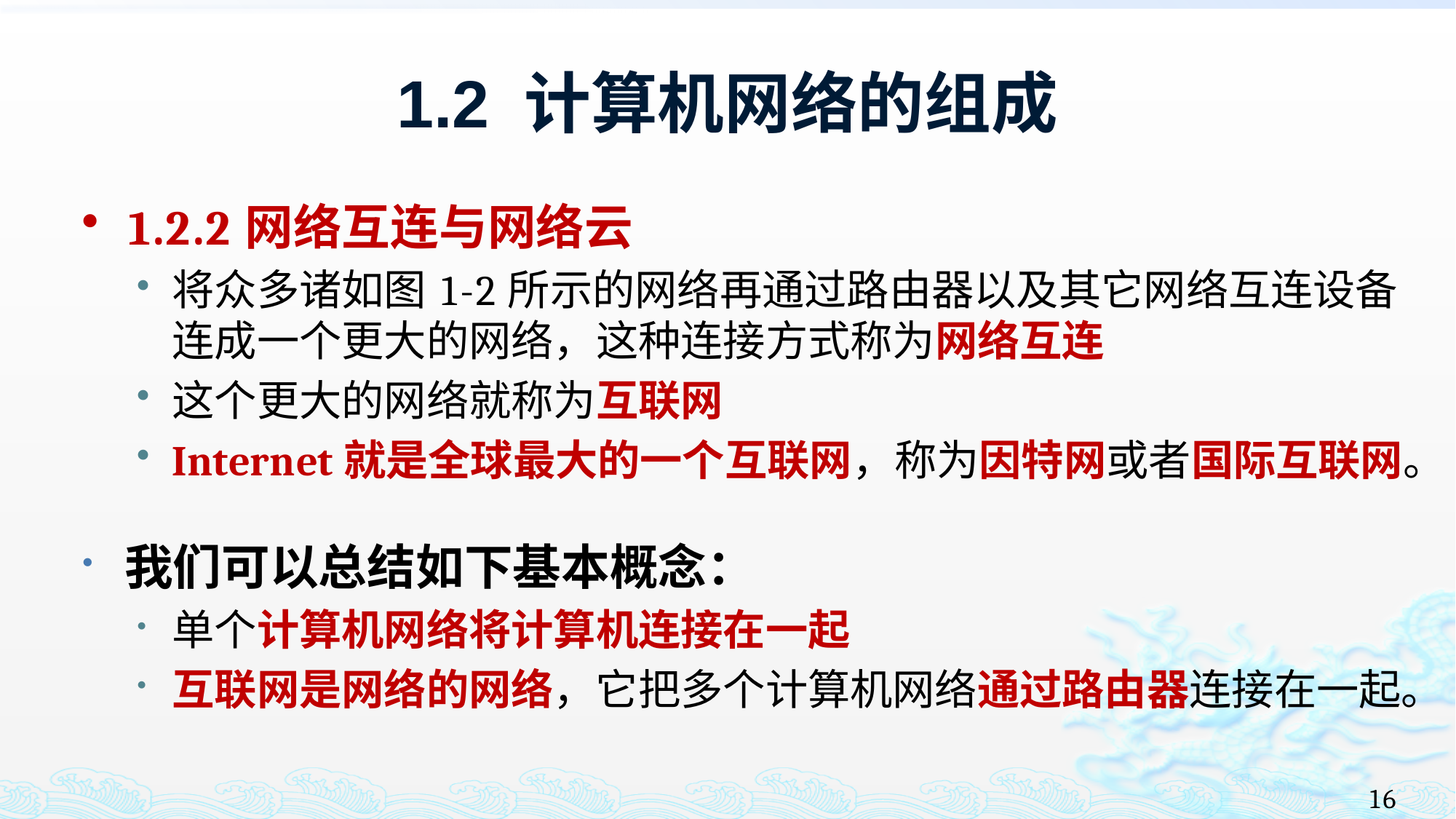

# 1.2 计算机网络的组成
1.2.2网络互连与网络云
将众多诸如图1-2所示的网络再通过路由器以及其它网络互连设备连成一个更大的网络，这种连接方式称为网络互连
这个更大的网络就称为互联网
Internet就是全球最大的一个互联网，称为因特网或者国际互联网。

我们可以总结如下基本概念：
单个计算机网络将计算机连接在一起
互联网是网络的网络，它把多个计算机网络通过路由器连接在一起。

16